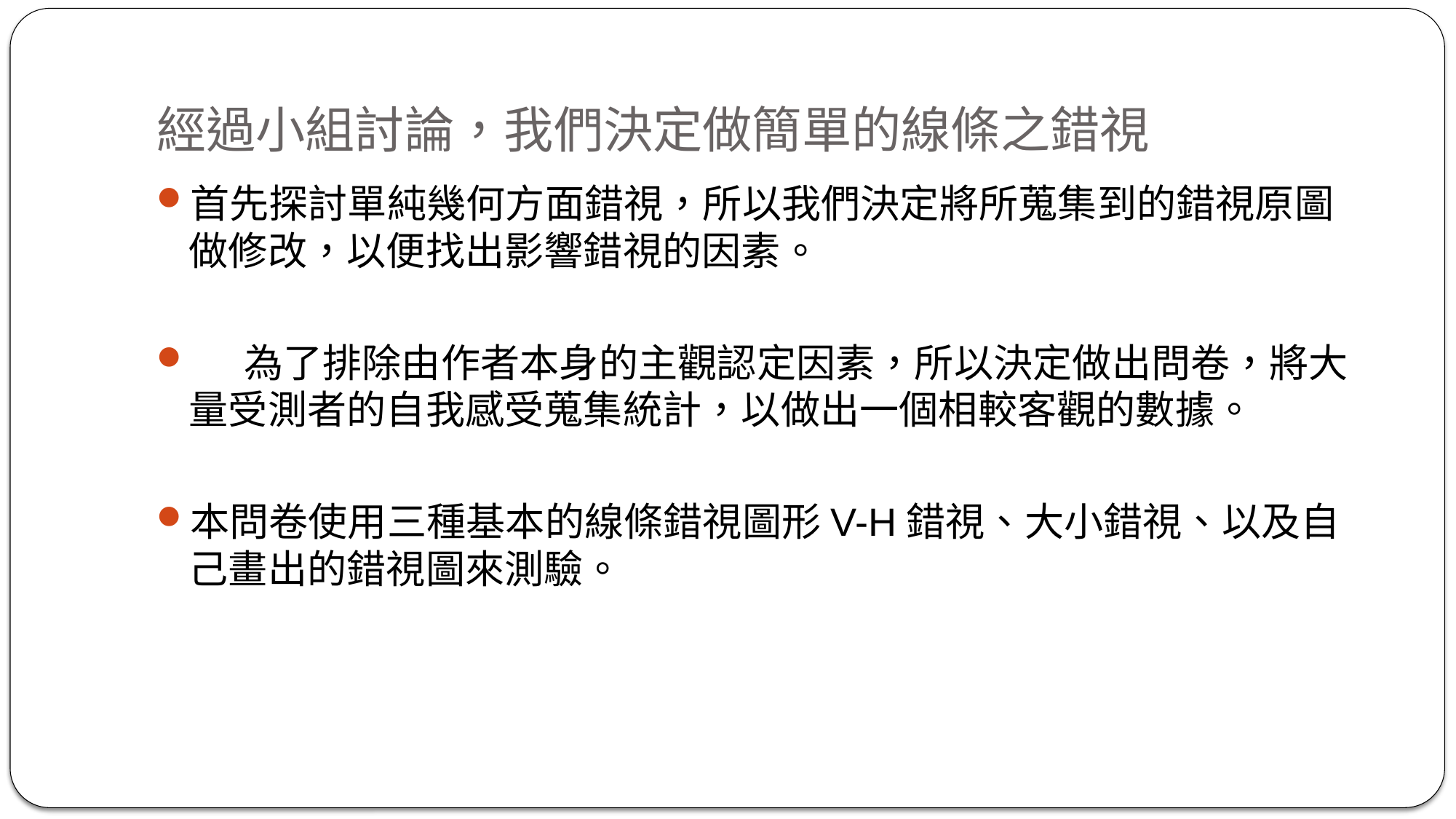

# 經過小組討論，我們決定做簡單的線條之錯視
首先探討單純幾何方面錯視，所以我們決定將所蒐集到的錯視原圖做修改，以便找出影響錯視的因素。

     為了排除由作者本身的主觀認定因素，所以決定做出問卷，將大量受測者的自我感受蒐集統計，以做出一個相較客觀的數據。

本問卷使用三種基本的線條錯視圖形V-H錯視、大小錯視、以及自己畫出的錯視圖來測驗。